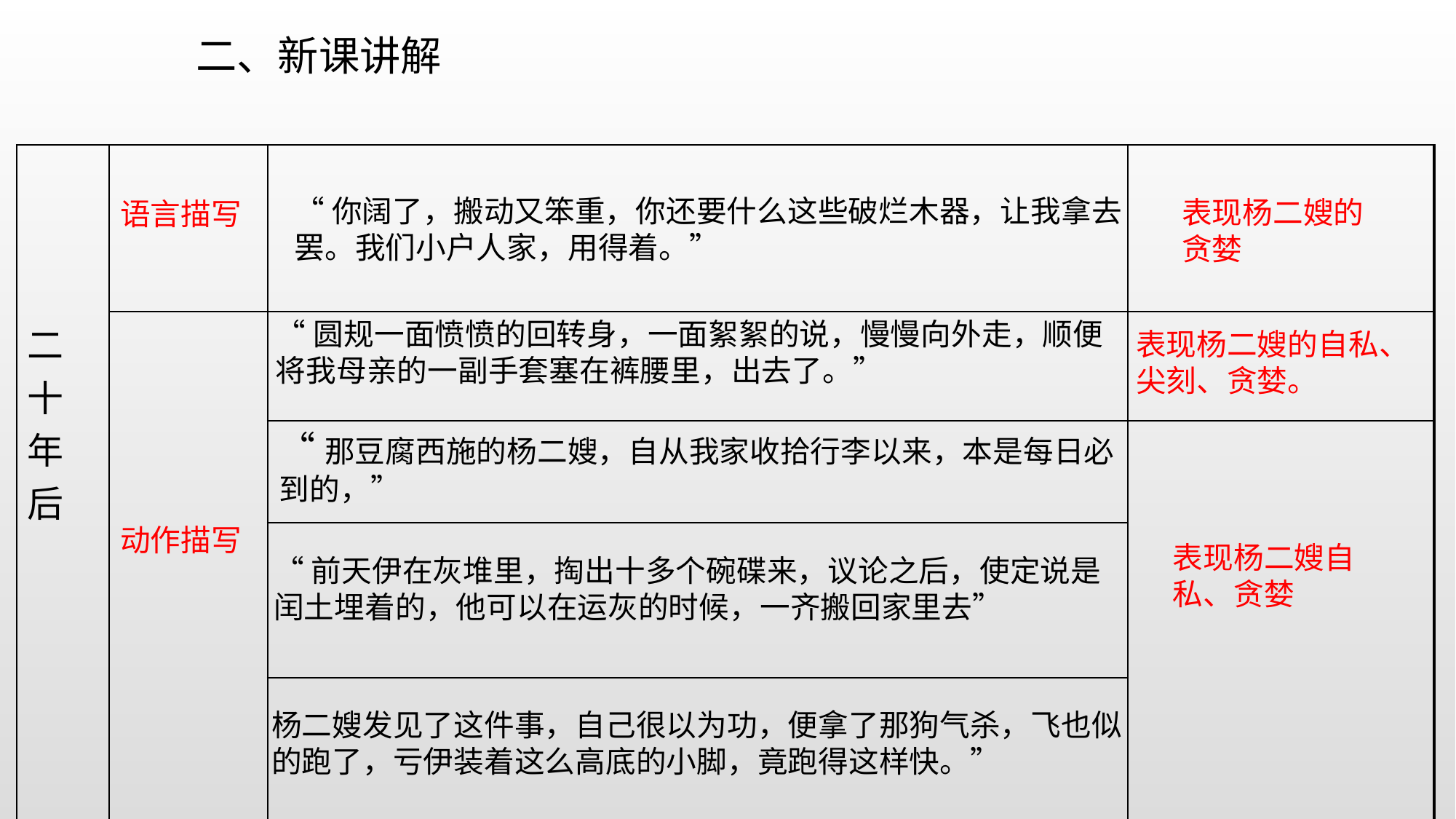

二、新课讲解

| 二十年后 | 语言描写 |  |  |
| --- | --- | --- | --- |
|  | 动作描写 |  |  |
|  |  |  |  |
|  |  |  |  |
|  |  |  |  |
“你阔了，搬动又笨重，你还要什么这些破烂木器，让我拿去罢。我们小户人家，用得着。”
表现杨二嫂的贪婪
“圆规一面愤愤的回转身，一面絮絮的说，慢慢向外走，顺便将我母亲的一副手套塞在裤腰里，出去了。”
表现杨二嫂的自私、尖刻、贪婪。
“那豆腐西施的杨二嫂，自从我家收拾行李以来，本是每日必到的，”
表现杨二嫂自私、贪婪
“前天伊在灰堆里，掏出十多个碗碟来，议论之后，使定说是闰土埋着的，他可以在运灰的时候，一齐搬回家里去”
杨二嫂发见了这件事，自己很以为功，便拿了那狗气杀，飞也似的跑了，亏伊装着这么高底的小脚，竟跑得这样快。”